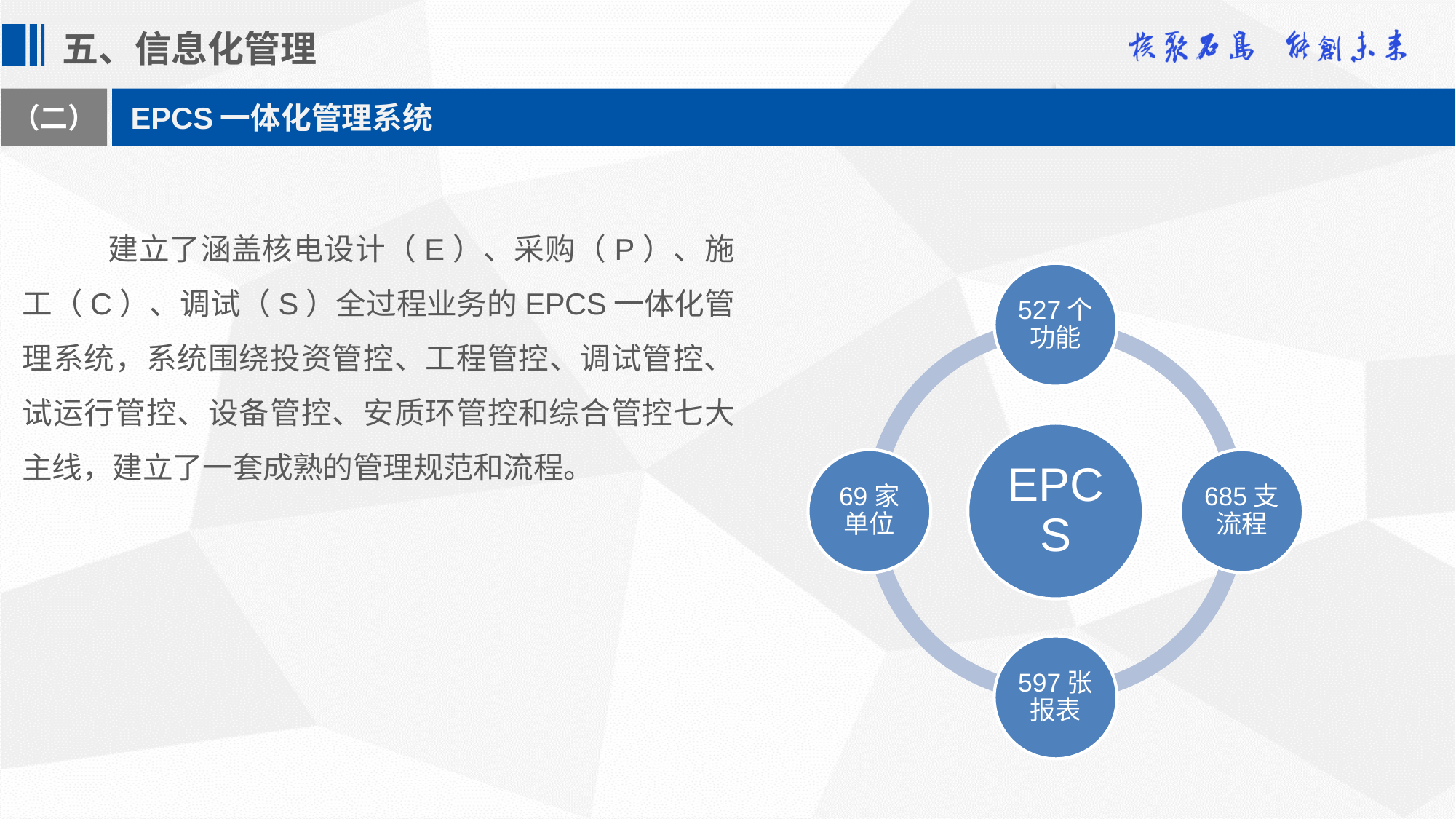

五、信息化管理

（二）
EPCS一体化管理系统
建立了涵盖核电设计（E）、采购（P）、施工（C）、调试（S）全过程业务的EPCS一体化管理系统，系统围绕投资管控、工程管控、调试管控、试运行管控、设备管控、安质环管控和综合管控七大主线，建立了一套成熟的管理规范和流程。
EPCS
527个功能
685支流程
597张报表
69家单位